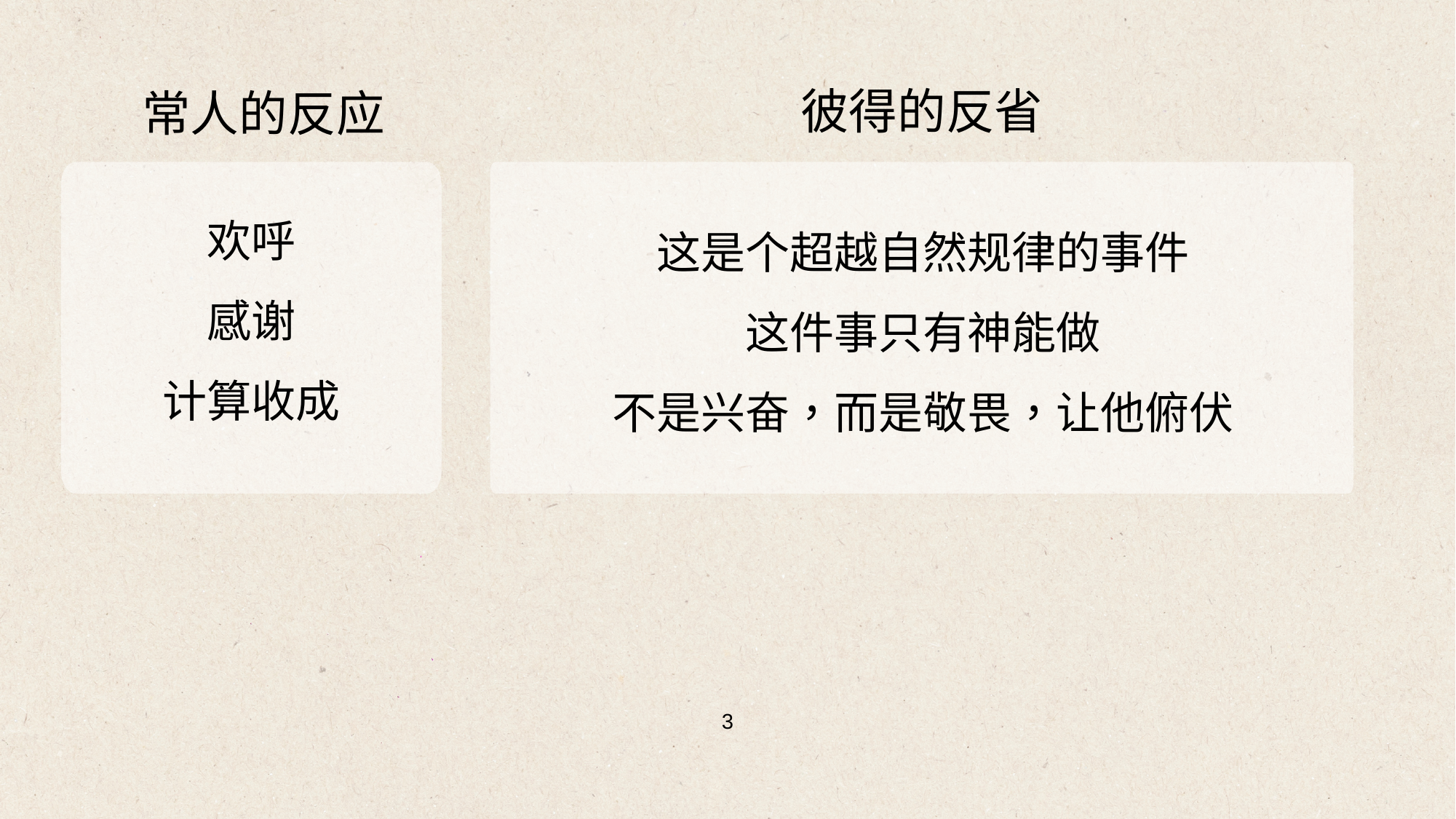

彼得的反省

常人的反应

欢呼
感谢
计算收成
这是个超越自然规律的事件
这件事只有神能做
不是兴奋，而是敬畏，让他俯伏
3